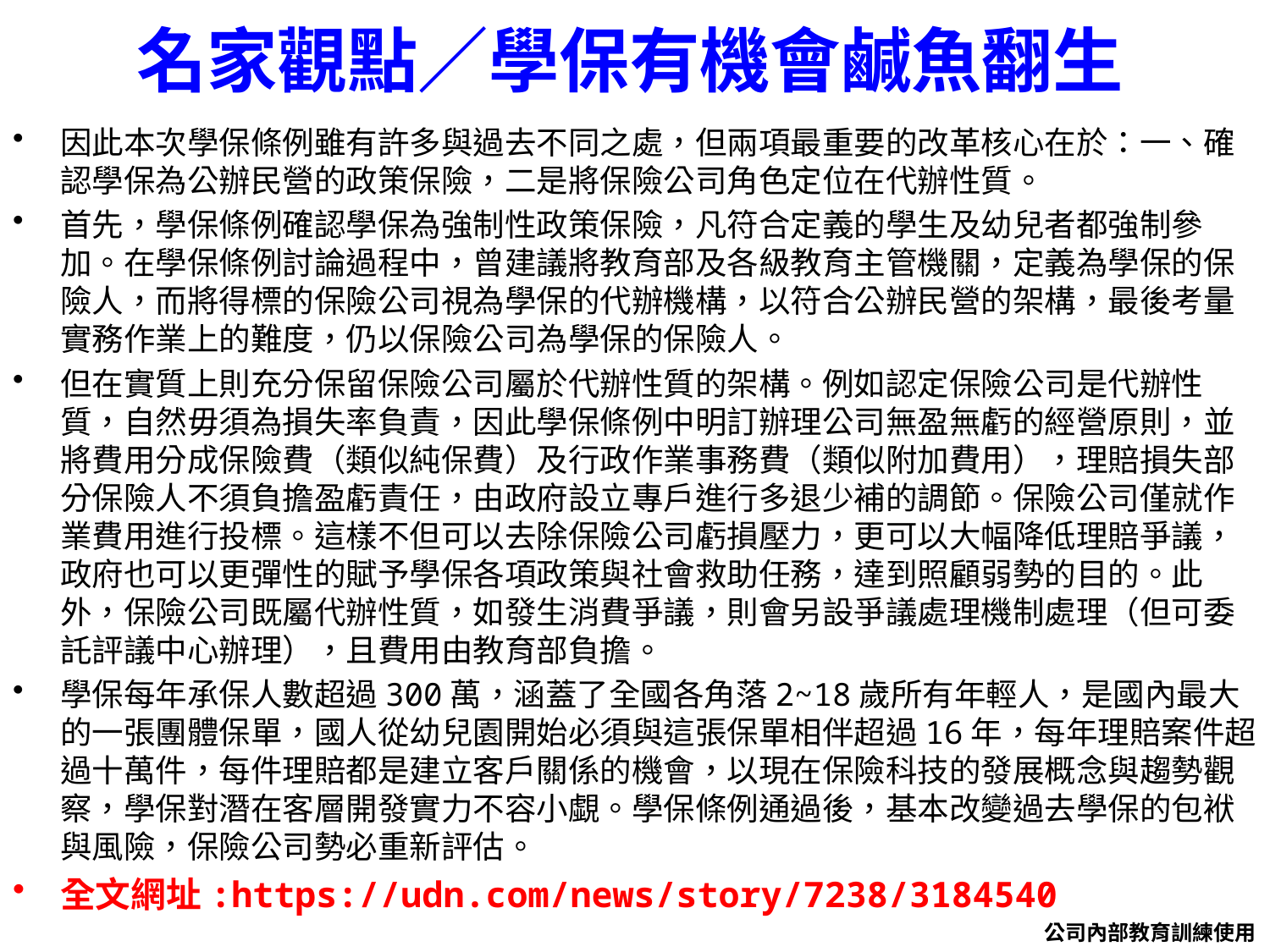

# 名家觀點／學保有機會鹹魚翻生
因此本次學保條例雖有許多與過去不同之處，但兩項最重要的改革核心在於：一、確認學保為公辦民營的政策保險，二是將保險公司角色定位在代辦性質。
首先，學保條例確認學保為強制性政策保險，凡符合定義的學生及幼兒者都強制參加。在學保條例討論過程中，曾建議將教育部及各級教育主管機關，定義為學保的保險人，而將得標的保險公司視為學保的代辦機構，以符合公辦民營的架構，最後考量實務作業上的難度，仍以保險公司為學保的保險人。
但在實質上則充分保留保險公司屬於代辦性質的架構。例如認定保險公司是代辦性質，自然毋須為損失率負責，因此學保條例中明訂辦理公司無盈無虧的經營原則，並將費用分成保險費（類似純保費）及行政作業事務費（類似附加費用），理賠損失部分保險人不須負擔盈虧責任，由政府設立專戶進行多退少補的調節。保險公司僅就作業費用進行投標。這樣不但可以去除保險公司虧損壓力，更可以大幅降低理賠爭議，政府也可以更彈性的賦予學保各項政策與社會救助任務，達到照顧弱勢的目的。此外，保險公司既屬代辦性質，如發生消費爭議，則會另設爭議處理機制處理（但可委託評議中心辦理），且費用由教育部負擔。
學保每年承保人數超過300萬，涵蓋了全國各角落2~18歲所有年輕人，是國內最大的一張團體保單，國人從幼兒園開始必須與這張保單相伴超過16年，每年理賠案件超過十萬件，每件理賠都是建立客戶關係的機會，以現在保險科技的發展概念與趨勢觀察，學保對潛在客層開發實力不容小覷。學保條例通過後，基本改變過去學保的包袱與風險，保險公司勢必重新評估。
全文網址:https://udn.com/news/story/7238/3184540

公司內部教育訓練使用